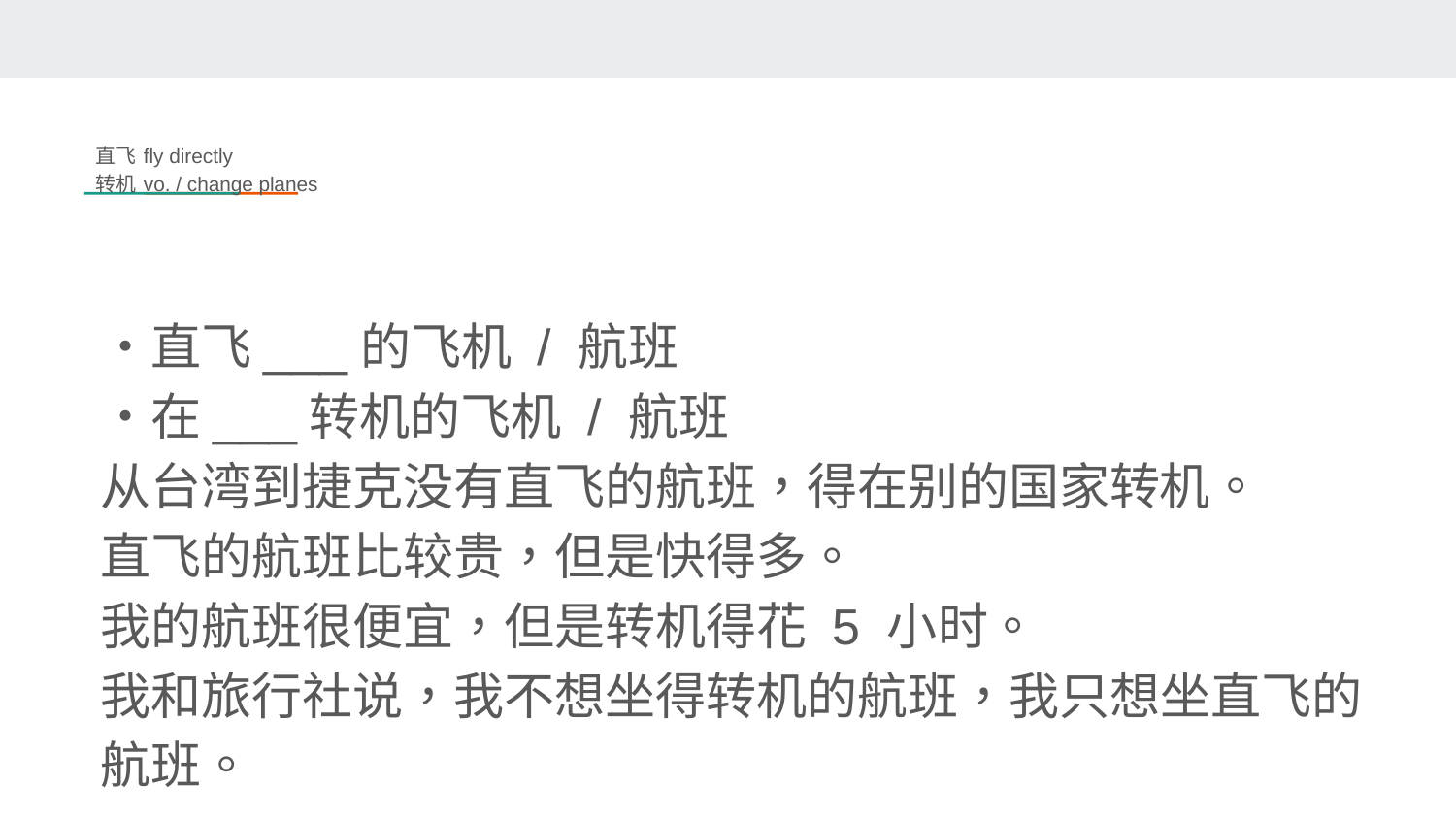

# 直飞 fly directly
转机 vo. / change planes

・直飞___的飞机 / 航班
・在___转机的飞机 / 航班
从台湾到捷克没有直飞的航班，得在别的国家转机。
直飞的航班比较贵，但是快得多。
我的航班很便宜，但是转机得花 5 小时。
我和旅行社说，我不想坐得转机的航班，我只想坐直飞的航班。